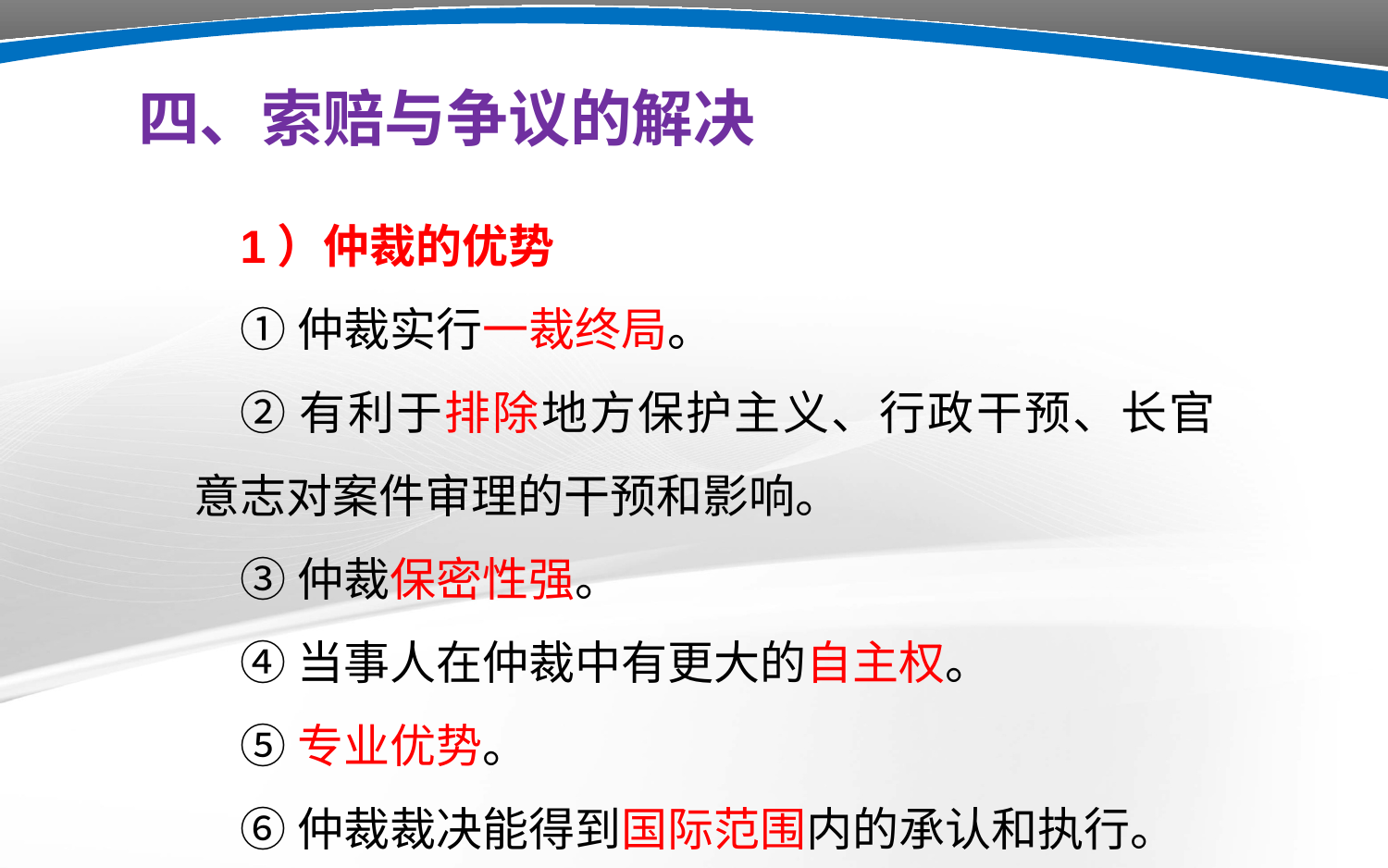

四、索赔与争议的解决
1）仲裁的优势
①仲裁实行一裁终局。
②有利于排除地方保护主义、行政干预、长官意志对案件审理的干预和影响。
③仲裁保密性强。
④当事人在仲裁中有更大的自主权。
⑤专业优势。
⑥仲裁裁决能得到国际范围内的承认和执行。